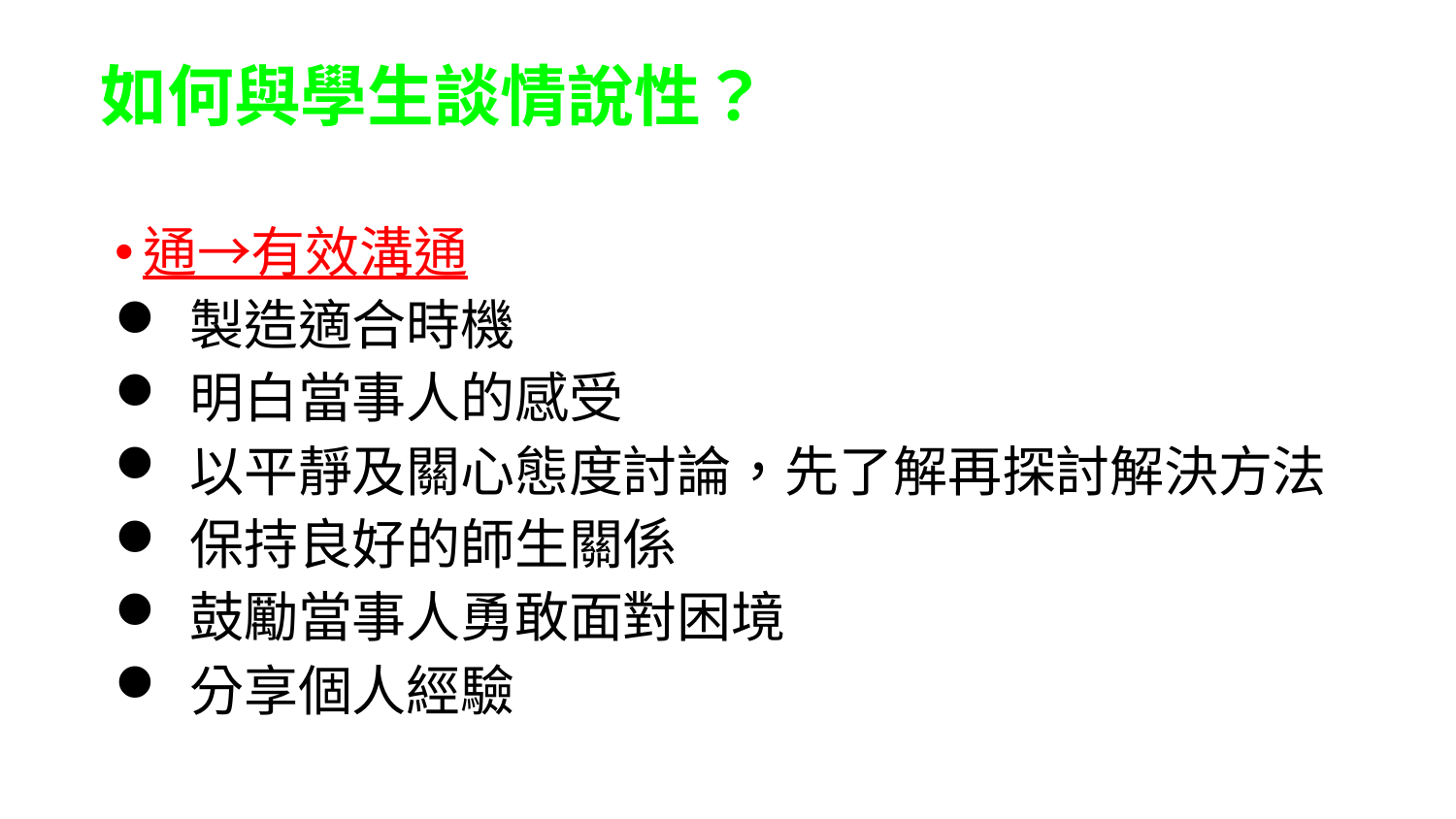

# 如何與學生談情說性？
通→有效溝通
製造適合時機
明白當事人的感受
以平靜及關心態度討論，先了解再探討解決方法
保持良好的師生關係
鼓勵當事人勇敢面對困境
分享個人經驗